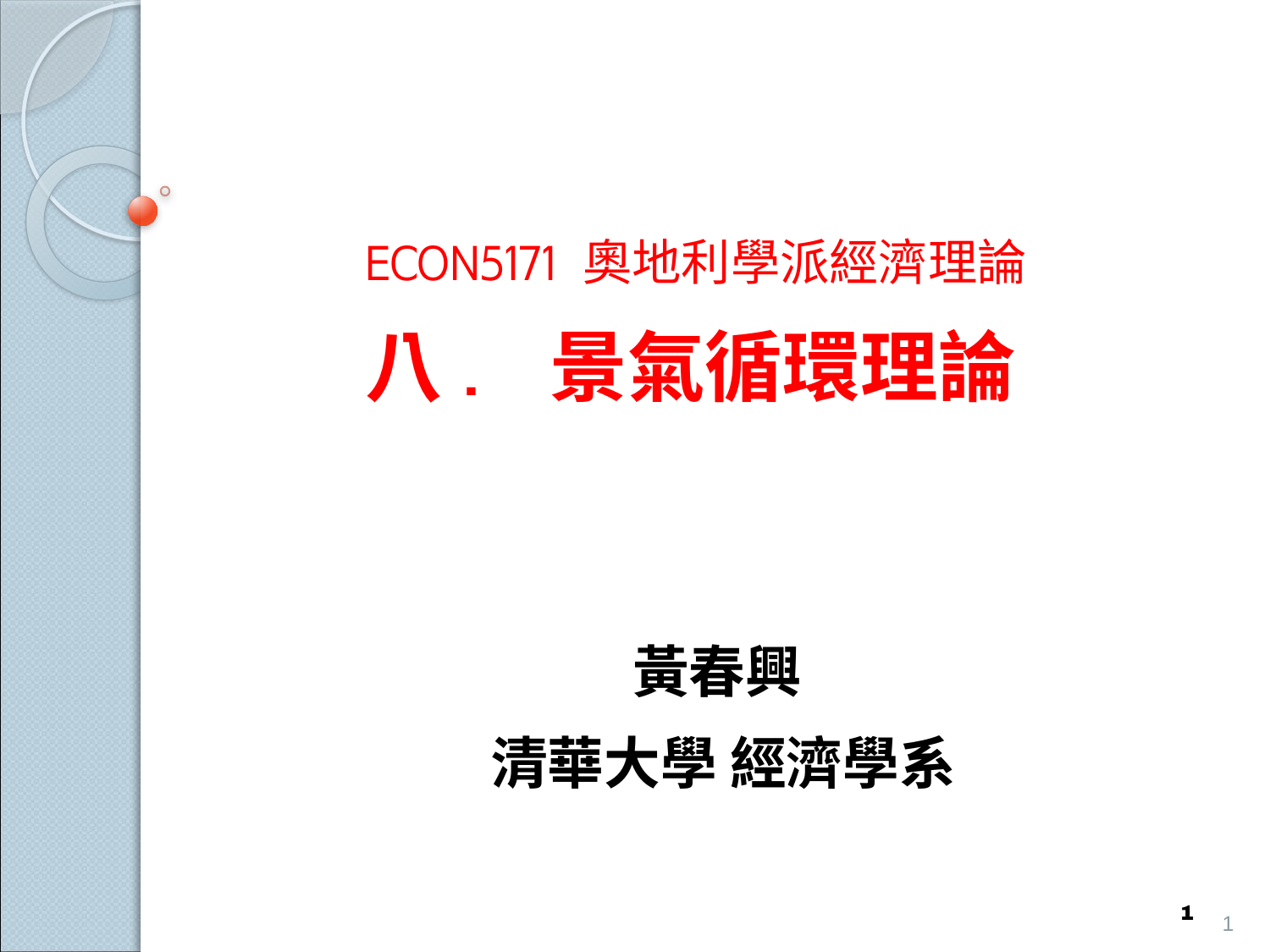

# ECON5171 奧地利學派經濟理論 八.  景氣循環理論
黃春興
清華大學 經濟學系
1
1